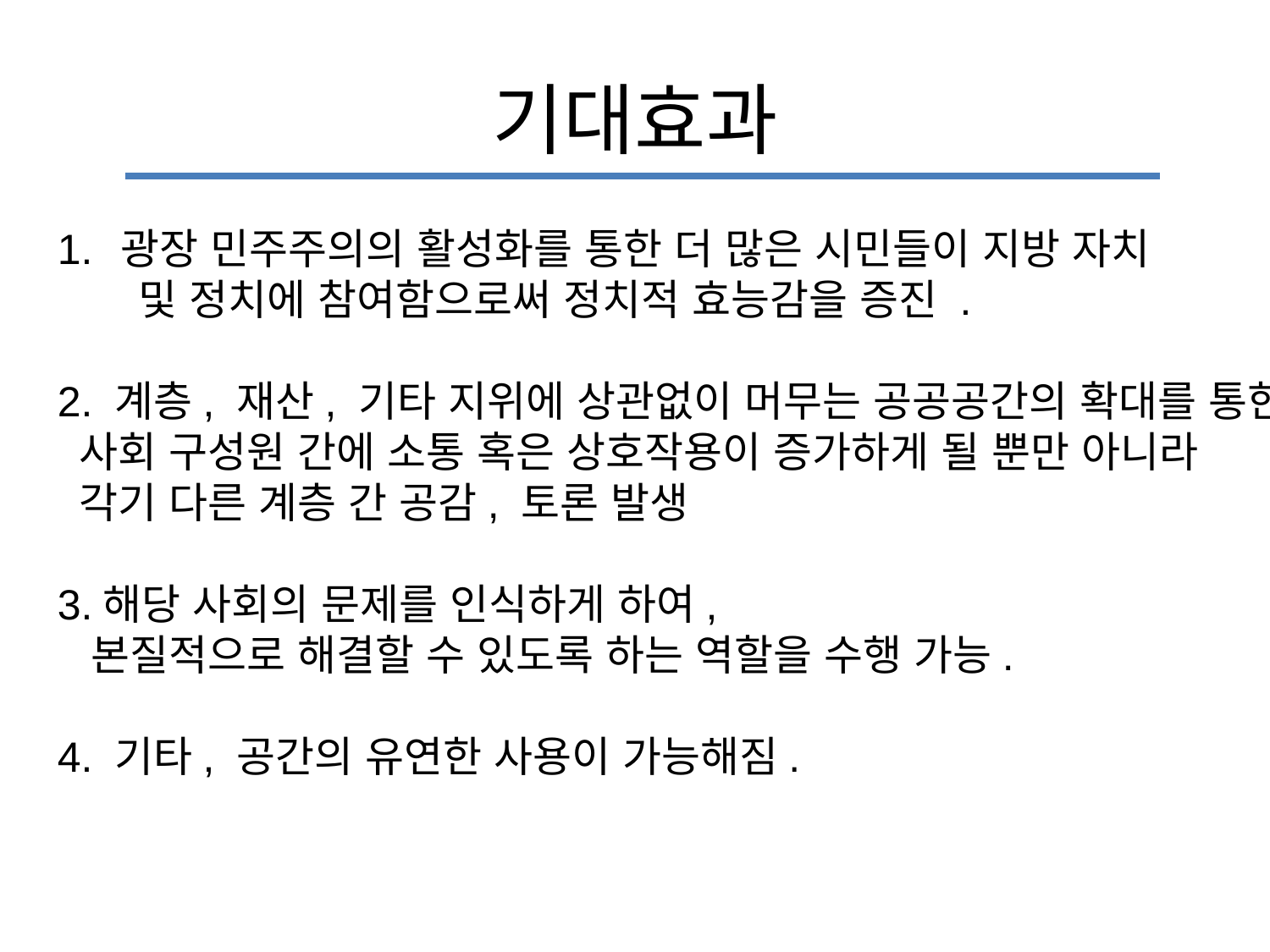

# 기대효과
광장 민주주의의 활성화를 통한 더 많은 시민들이 지방 자치
      및 정치에 참여함으로써 정치적 효능감을 증진 .

2. 계층, 재산, 기타 지위에 상관없이 머무는 공공공간의 확대를 통한
 사회 구성원 간에 소통 혹은 상호작용이 증가하게 될 뿐만 아니라
 각기 다른 계층 간 공감, 토론 발생

3.해당 사회의 문제를 인식하게 하여,
  본질적으로 해결할 수 있도록 하는 역할을 수행 가능.

4. 기타, 공간의 유연한 사용이 가능해짐.